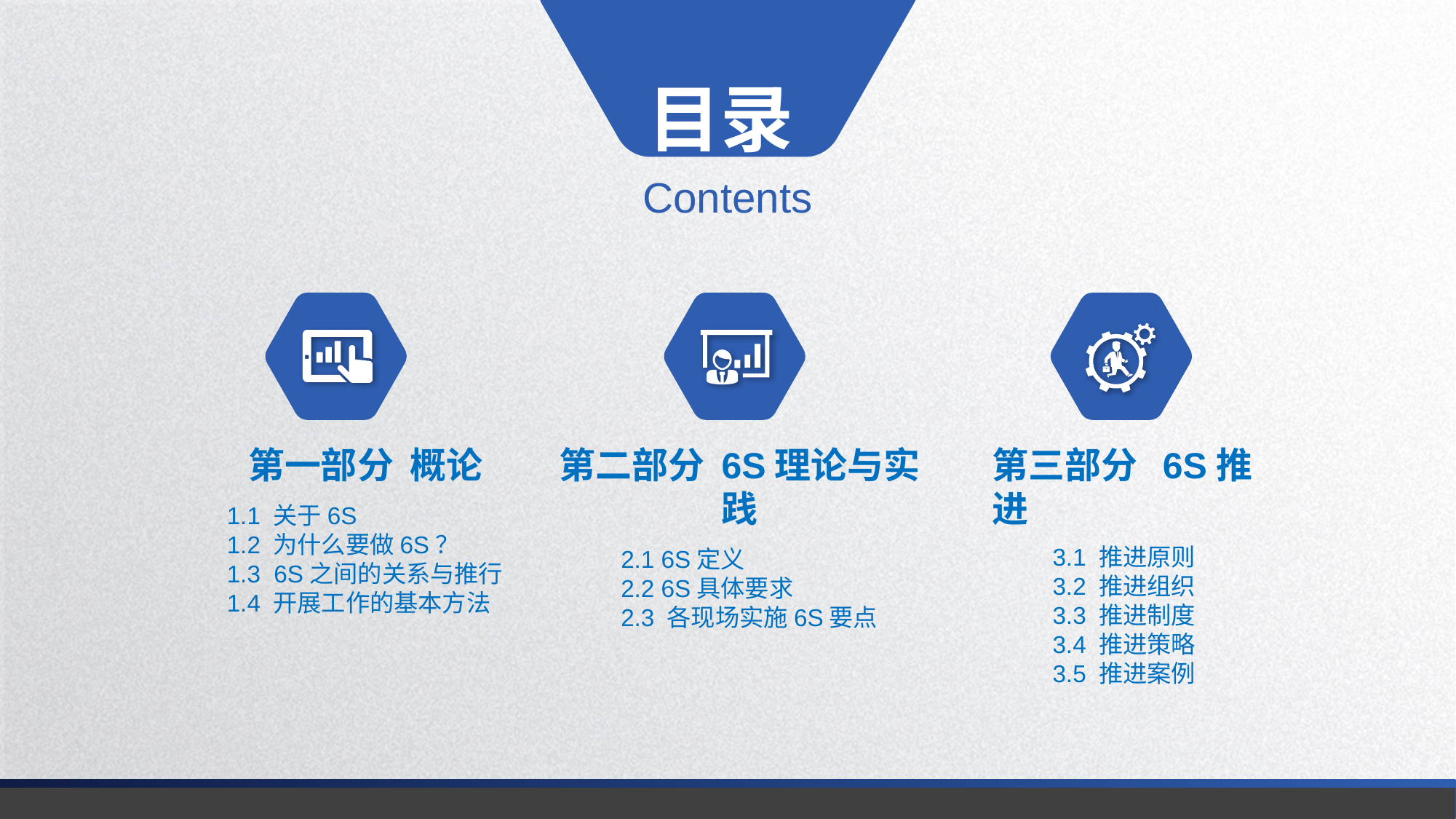

目录
Contents

   第一部分  概论

 1.1 关于6S
 1.2 为什么要做6S？
 1.3  6S之间的关系与推行
 1.4 开展工作的基本方法
第二部分 6S理论与实践

           2.1 6S定义
           2.2 6S具体要求
           2.3 各现场实施6S要点
第三部分  6S推进

         3.1 推进原则
         3.2 推进组织
         3.3 推进制度
         3.4 推进策略
         3.5 推进案例